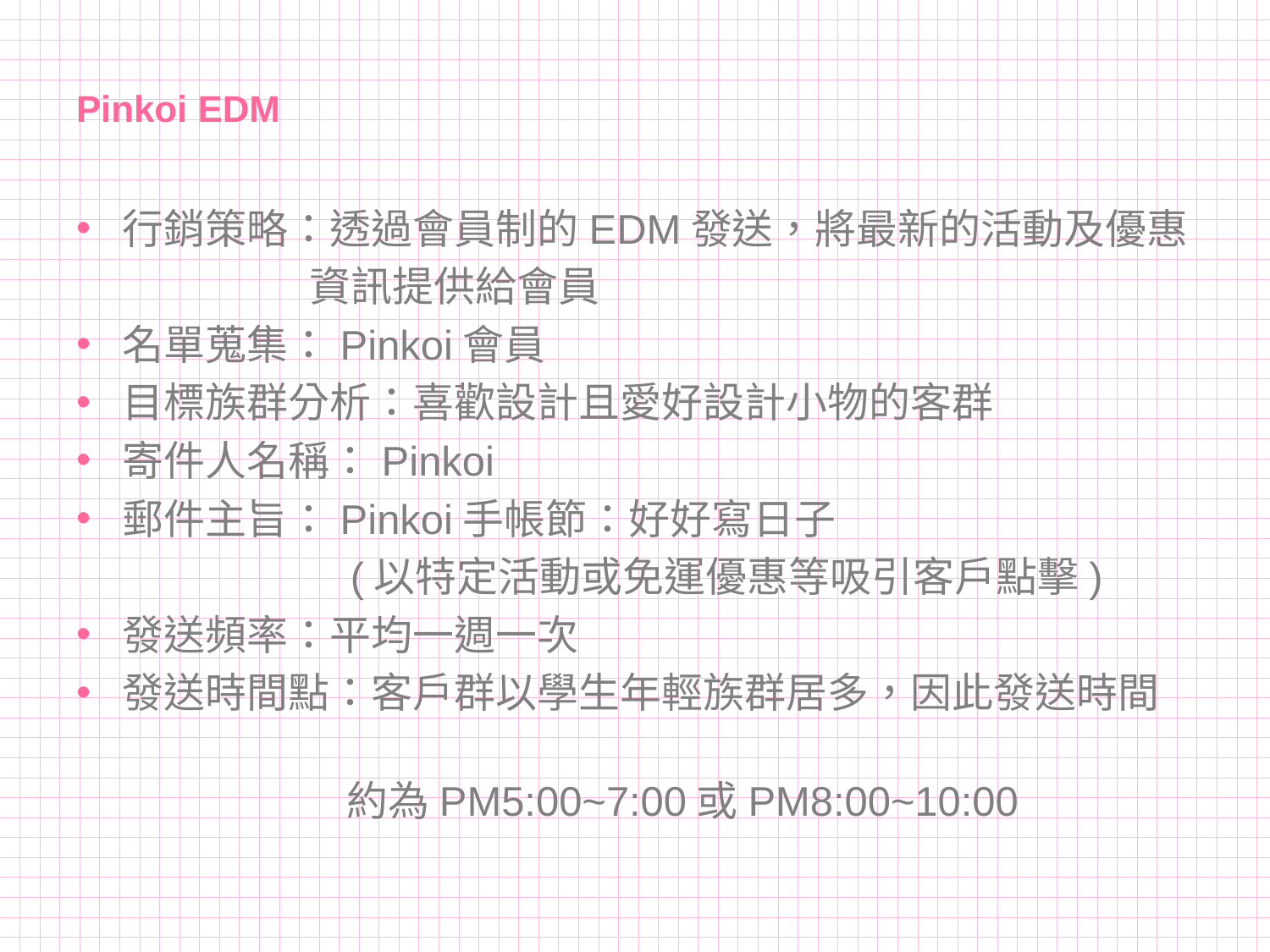

# Pinkoi EDM
行銷策略：透過會員制的EDM發送，將最新的活動及優惠
                        資訊提供給會員
名單蒐集：Pinkoi會員
目標族群分析：喜歡設計且愛好設計小物的客群
寄件人名稱：Pinkoi
郵件主旨：Pinkoi手帳節：好好寫日子
                        (以特定活動或免運優惠等吸引客戶點擊)
發送頻率：平均一週一次
發送時間點：客戶群以學生年輕族群居多，因此發送時間
                            約為PM5:00~7:00或PM8:00~10:00